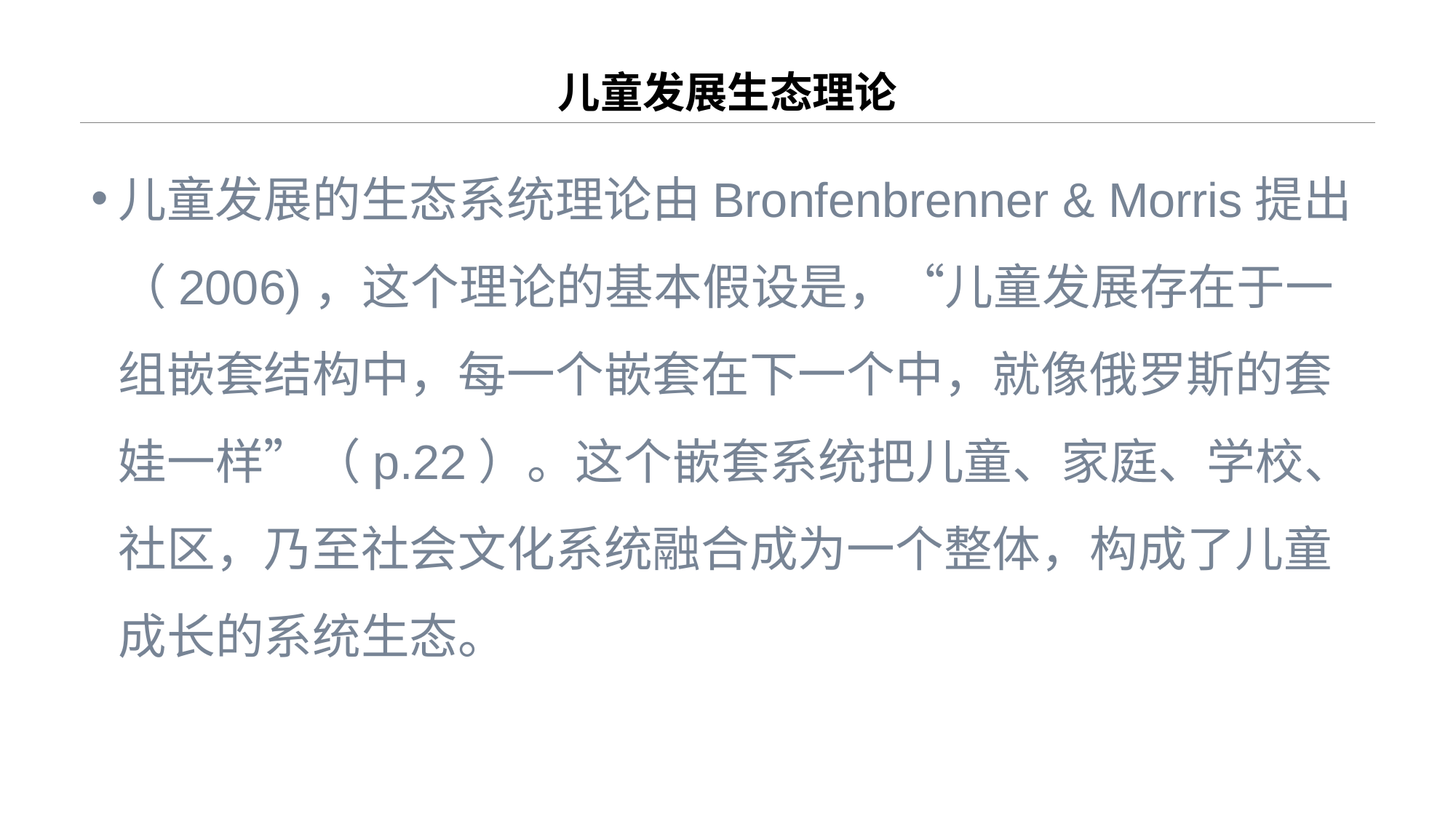

# 儿童发展生态理论
儿童发展的生态系统理论由Bronfenbrenner & Morris提出（2006)，这个理论的基本假设是，“儿童发展存在于一组嵌套结构中，每一个嵌套在下一个中，就像俄罗斯的套娃一样”（p.22）。这个嵌套系统把儿童、家庭、学校、社区，乃至社会文化系统融合成为一个整体，构成了儿童成长的系统生态。